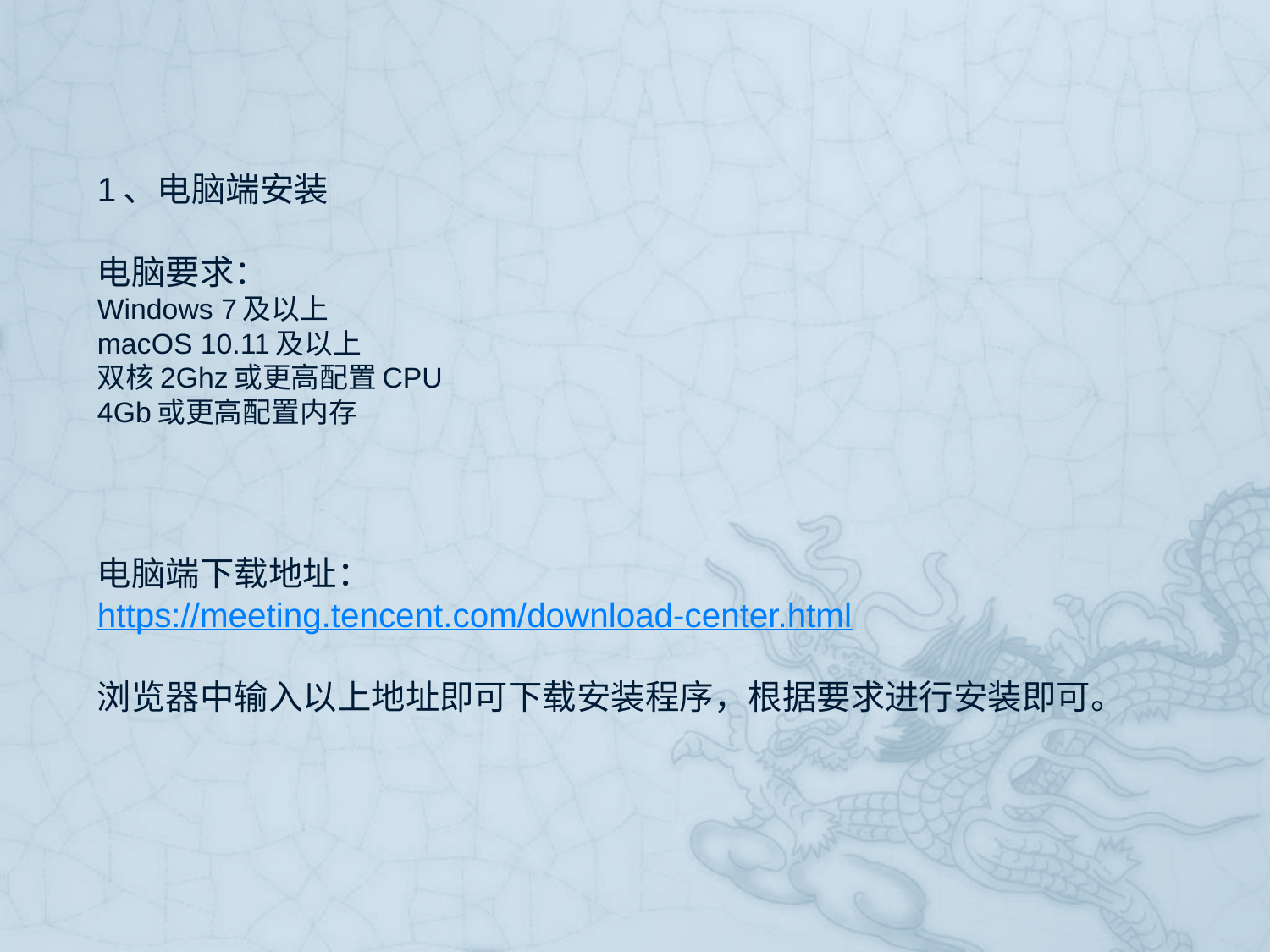

# 1、电脑端安装 电脑要求： Windows 7及以上 macOS 10.11及以上 双核2Ghz或更高配置CPU 4Gb或更高配置内存 电脑端下载地址： https://meeting.tencent.com/download-center.html 浏览器中输入以上地址即可下载安装程序，根据要求进行安装即可。